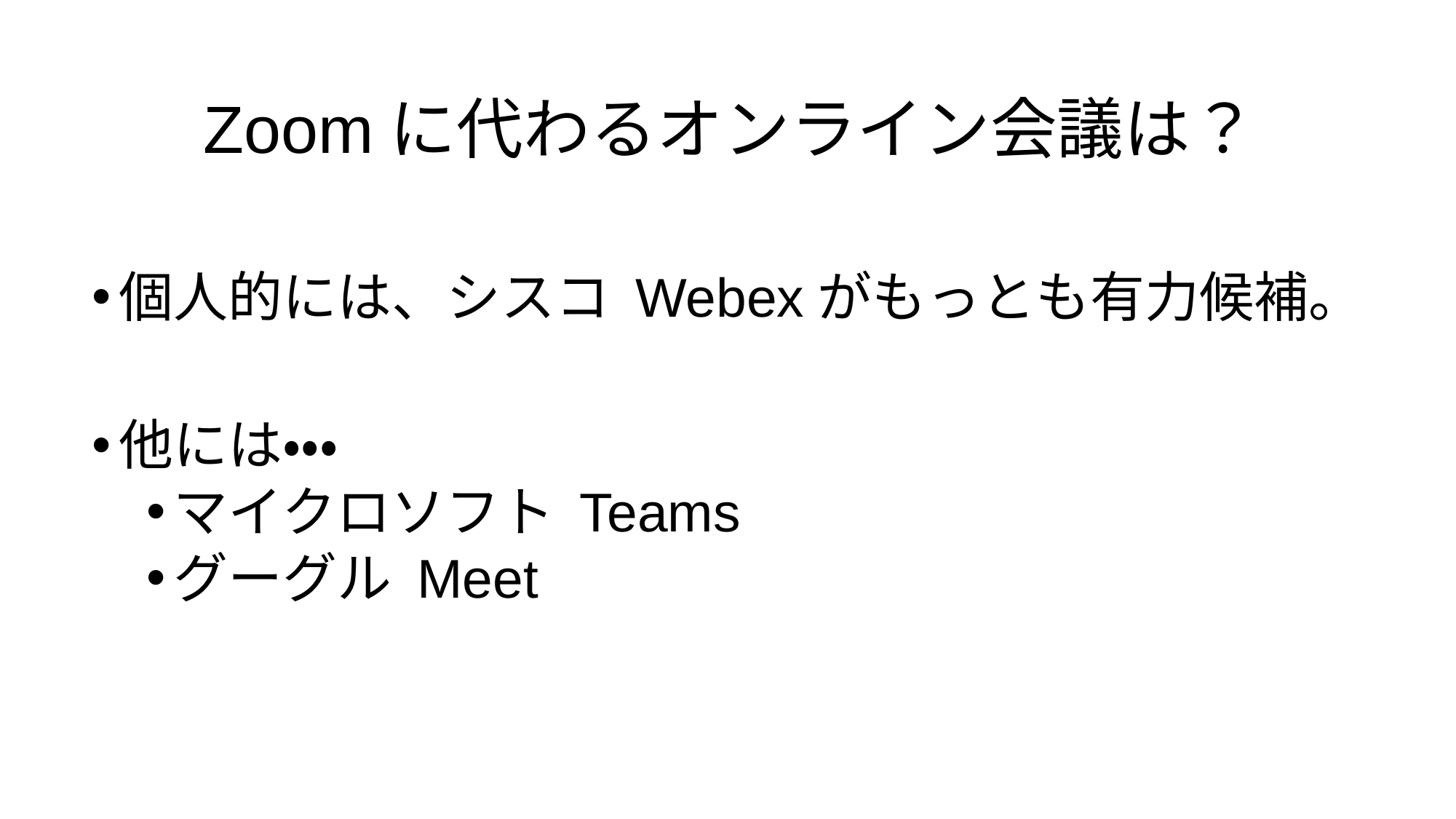

# Zoomに代わるオンライン会議は？
個人的には、シスコ Webexがもっとも有力候補。

他には・・・
マイクロソフト Teams
グーグル Meet